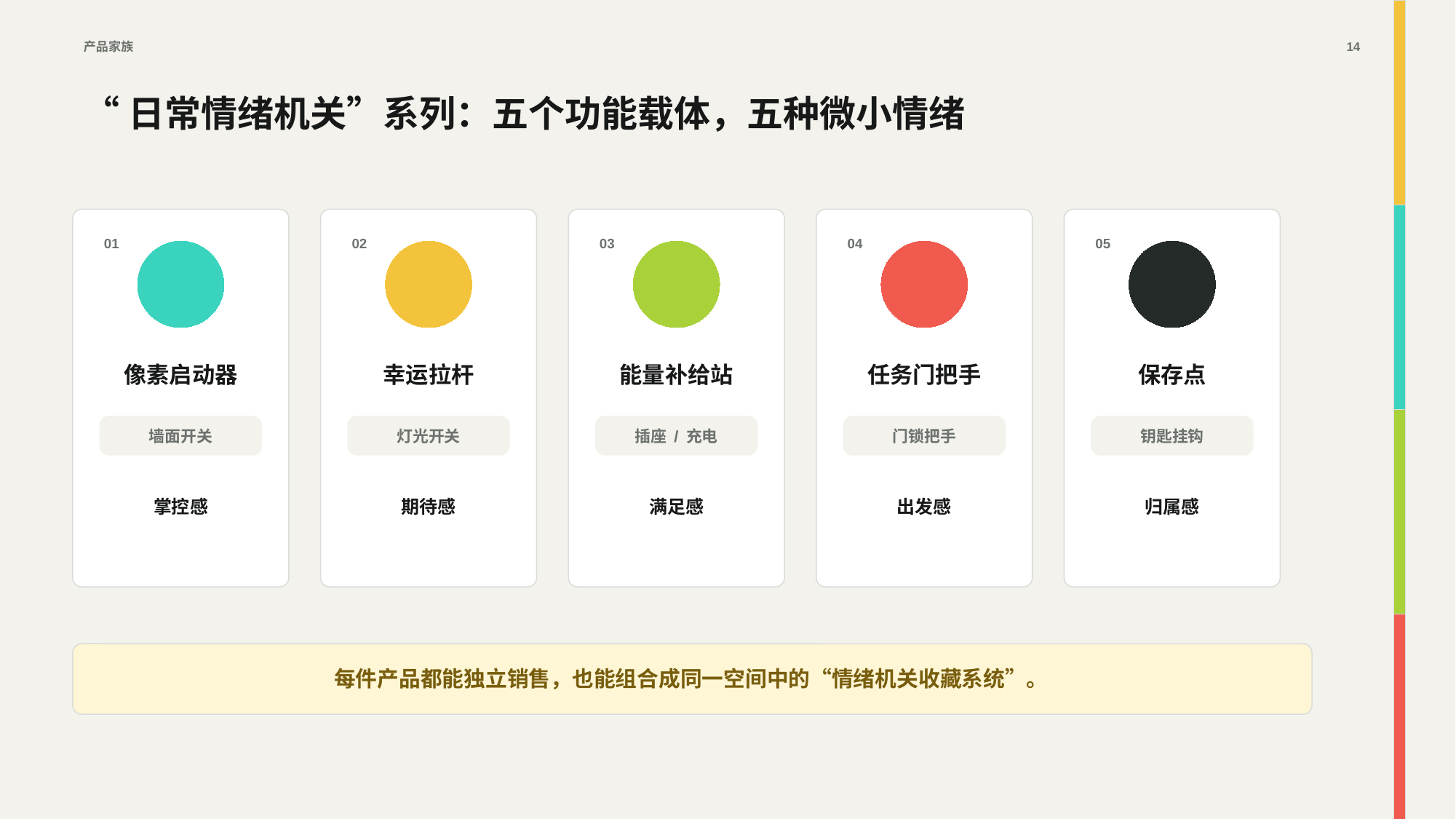

产品家族
14
“日常情绪机关”系列：五个功能载体，五种微小情绪

01
02
03
04
05

像素启动器
幸运拉杆
能量补给站
任务门把手
保存点

墙面开关

灯光开关

插座 / 充电

门锁把手

钥匙挂钩
掌控感
期待感
满足感
出发感
归属感

每件产品都能独立销售，也能组合成同一空间中的“情绪机关收藏系统”。